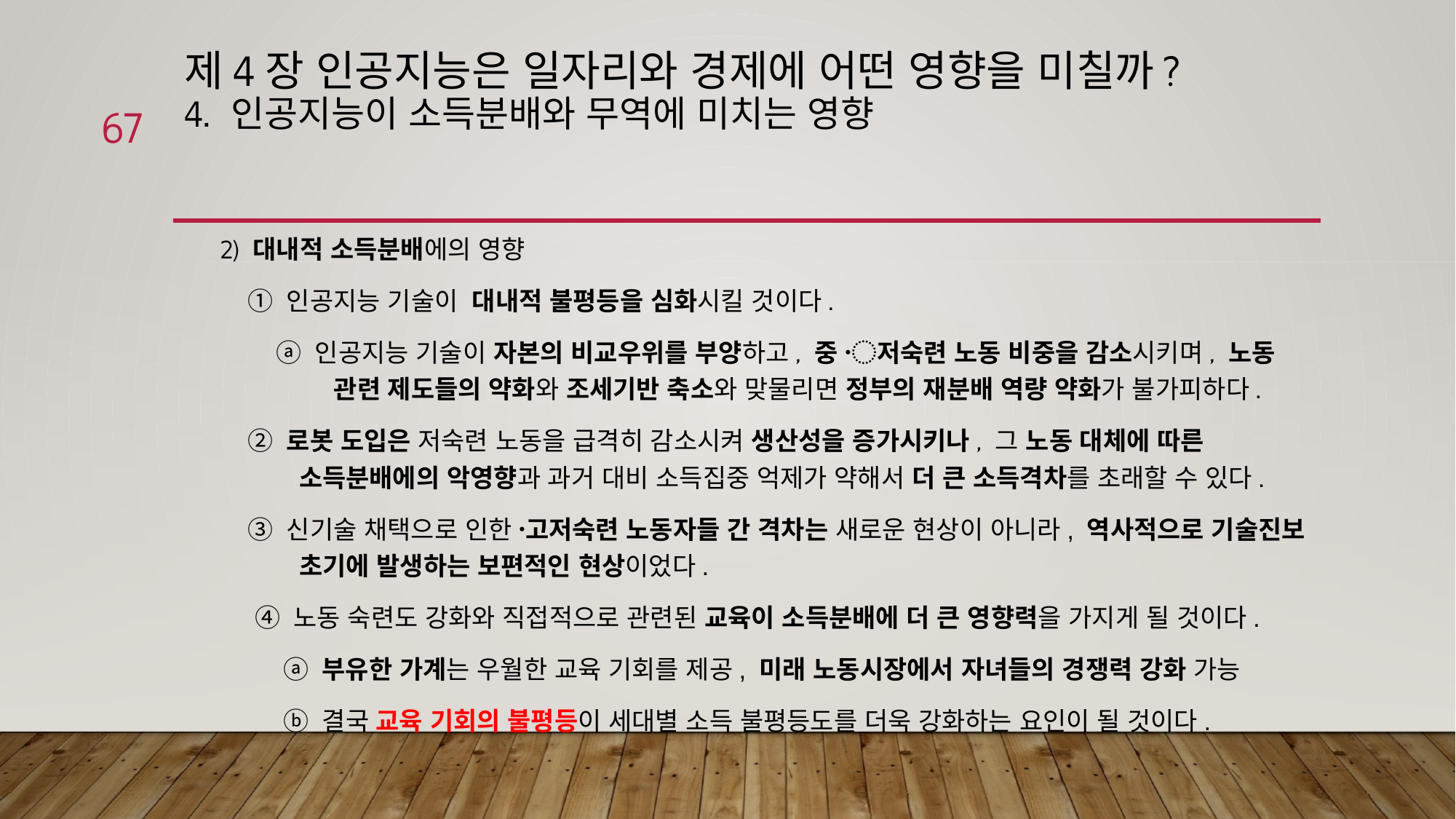

# 제4장 인공지능은 일자리와 경제에 어떤 영향을 미칠까? 4. 인공지능이 소득분배와 무역에 미치는 영향
67

     2) 대내적 소득분배에의 영향
         ① 인공지능 기술이  대내적 불평등을 심화시킬 것이다.
             ⓐ 인공지능 기술이 자본의 비교우위를 부양하고, 중 〮저숙련 노동 비중을 감소시키며, 노동 관련 제도들의 약화와 조세기반 축소와 맞물리면 정부의 재분배 역량 약화가 불가피하다.
         ② 로봇 도입은 저숙련 노동을 급격히 감소시켜 생산성을 증가시키나, 그 노동 대체에 따른 소득분배에의 악영향과 과거 대비 소득집중 억제가 약해서 더 큰 소득격차를 초래할 수 있다.
         ③ 신기술 채택으로 인한 고〮저숙련 노동자들 간 격차는 새로운 현상이 아니라, 역사적으로 기술진보 초기에 발생하는 보편적인 현상이었다.
          ④ 노동 숙련도 강화와 직접적으로 관련된 교육이 소득분배에 더 큰 영향력을 가지게 될 것이다.
              ⓐ 부유한 가계는 우월한 교육 기회를 제공, 미래 노동시장에서 자녀들의 경쟁력 강화 가능
              ⓑ 결국 교육 기회의 불평등이 세대별 소득 불평등도를 더욱 강화하는 요인이 될 것이다.